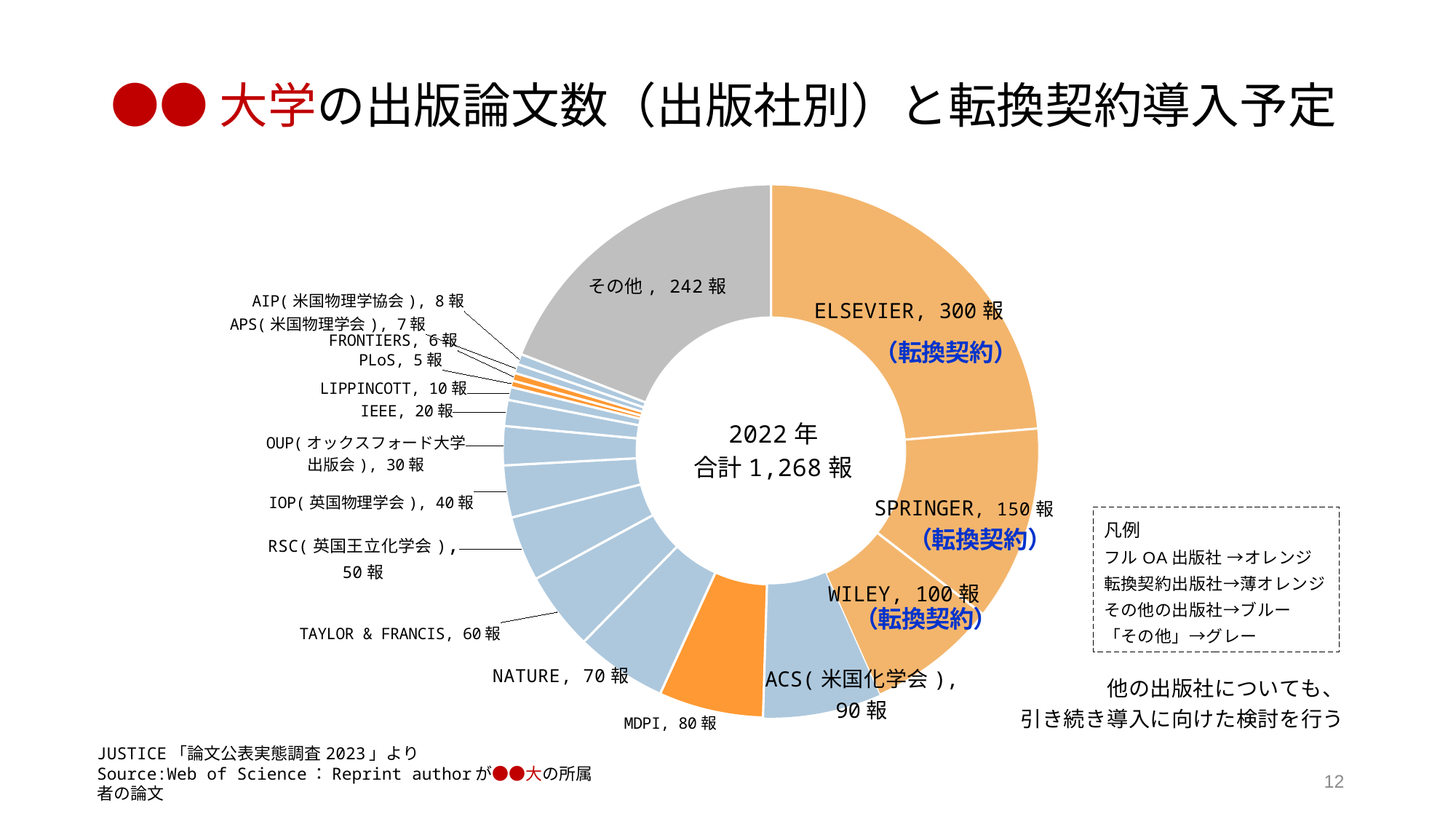

# ●●大学の出版論文数（出版社別）と転換契約導入予定

### Chart

| Category | 公表論文数 |
|---|---|
| ELSEVIER | 300.0 |
| SPRINGER | 150.0 |
| WILEY | 100.0 |
| ACS(米国化学会) | 90.0 |
| MDPI | 80.0 |
| NATURE | 70.0 |
| TAYLOR & FRANCIS | 60.0 |
| RSC(英国王立化学会) | 50.0 |
| IOP(英国物理学会) | 40.0 |
| OUP(オックスフォード大学出版会) | 30.0 |
| IEEE | 20.0 |
| LIPPINCOTT | 10.0 |
| PLoS | 5.0 |
| FRONTIERS | 6.0 |
| APS(米国物理学会) | 7.0 |
| AIP(米国物理学協会) | 8.0 |
| その他 | 242.0 |
JUSTICE「論文公表実態調査2023」より
Source:Web of Science：Reprint authorが●●大の所属者の論文
12